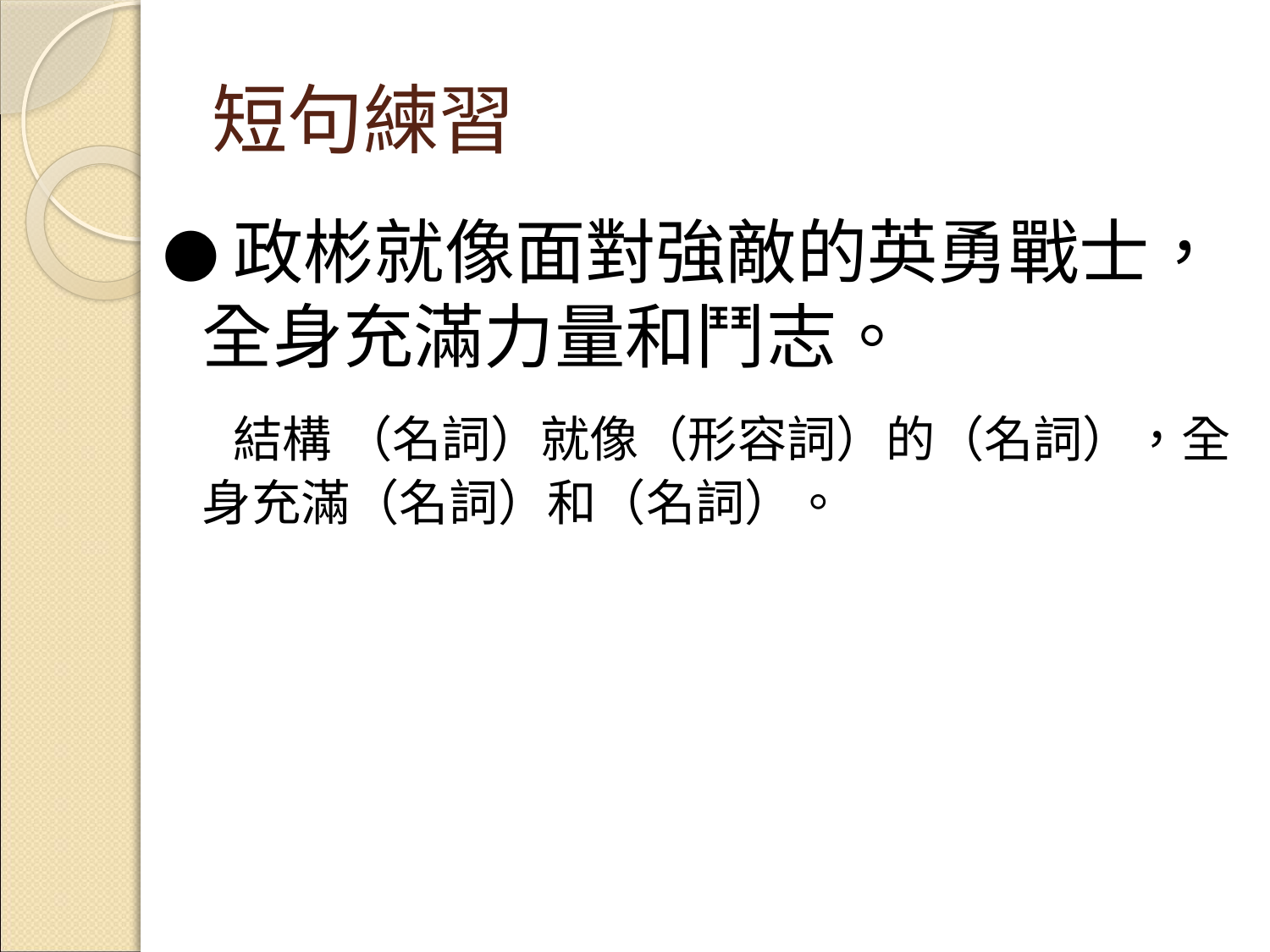

短句練習
●政彬就像面對強敵的英勇戰士，全身充滿力量和鬥志。
　結構 （名詞）就像（形容詞）的（名詞），全身充滿（名詞）和（名詞）。